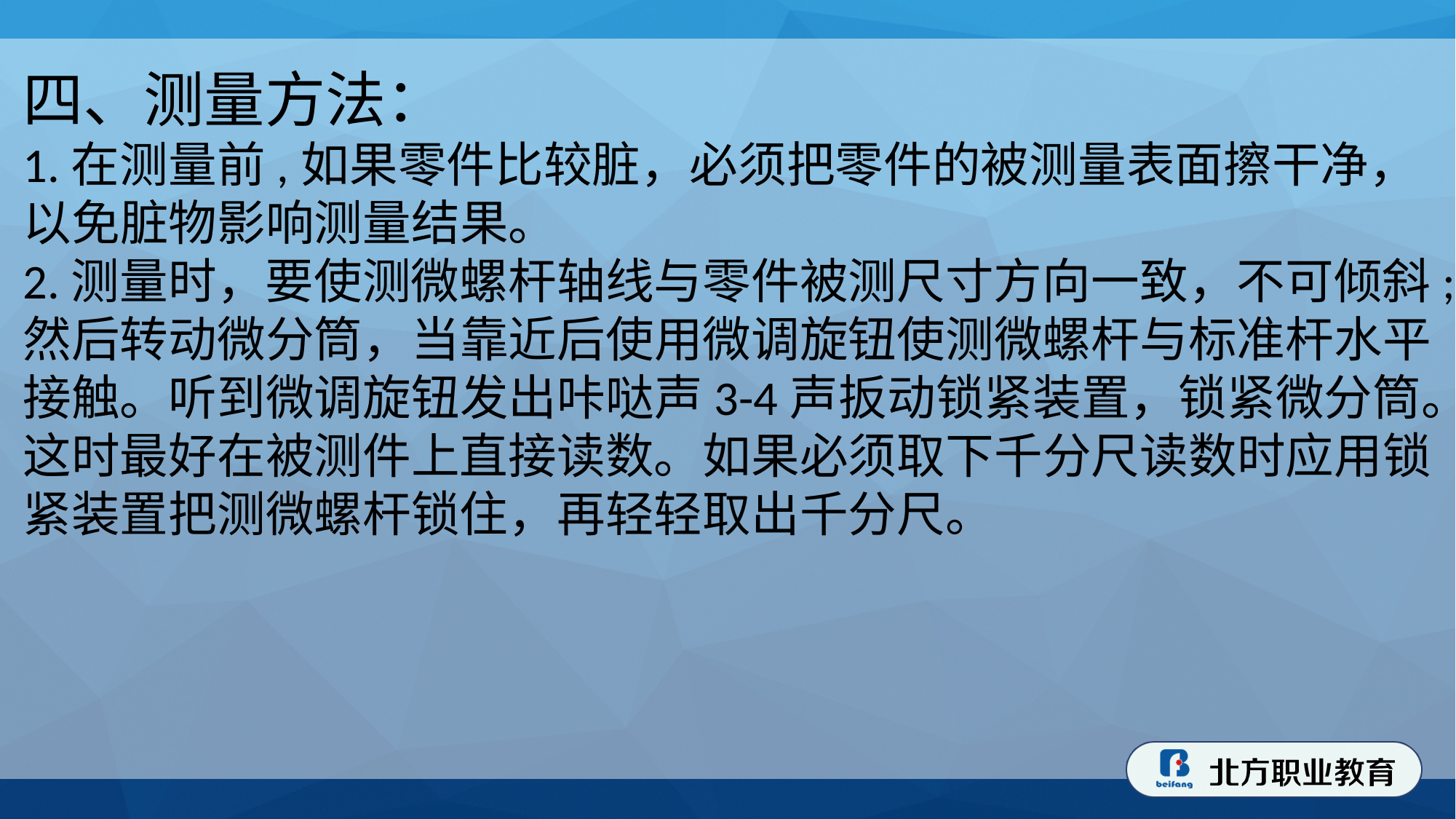

四、测量方法：
1.在测量前,如果零件比较脏，必须把零件的被测量表面擦干净，
以免脏物影响测量结果。
2.测量时，要使测微螺杆轴线与零件被测尺寸方向一致，不可倾斜;
然后转动微分筒，当靠近后使用微调旋钮使测微螺杆与标准杆水平接触。听到微调旋钮发出咔哒声3-4声扳动锁紧装置，锁紧微分筒。这时最好在被测件上直接读数。如果必须取下千分尺读数时应用锁紧装置把测微螺杆锁住，再轻轻取出千分尺。